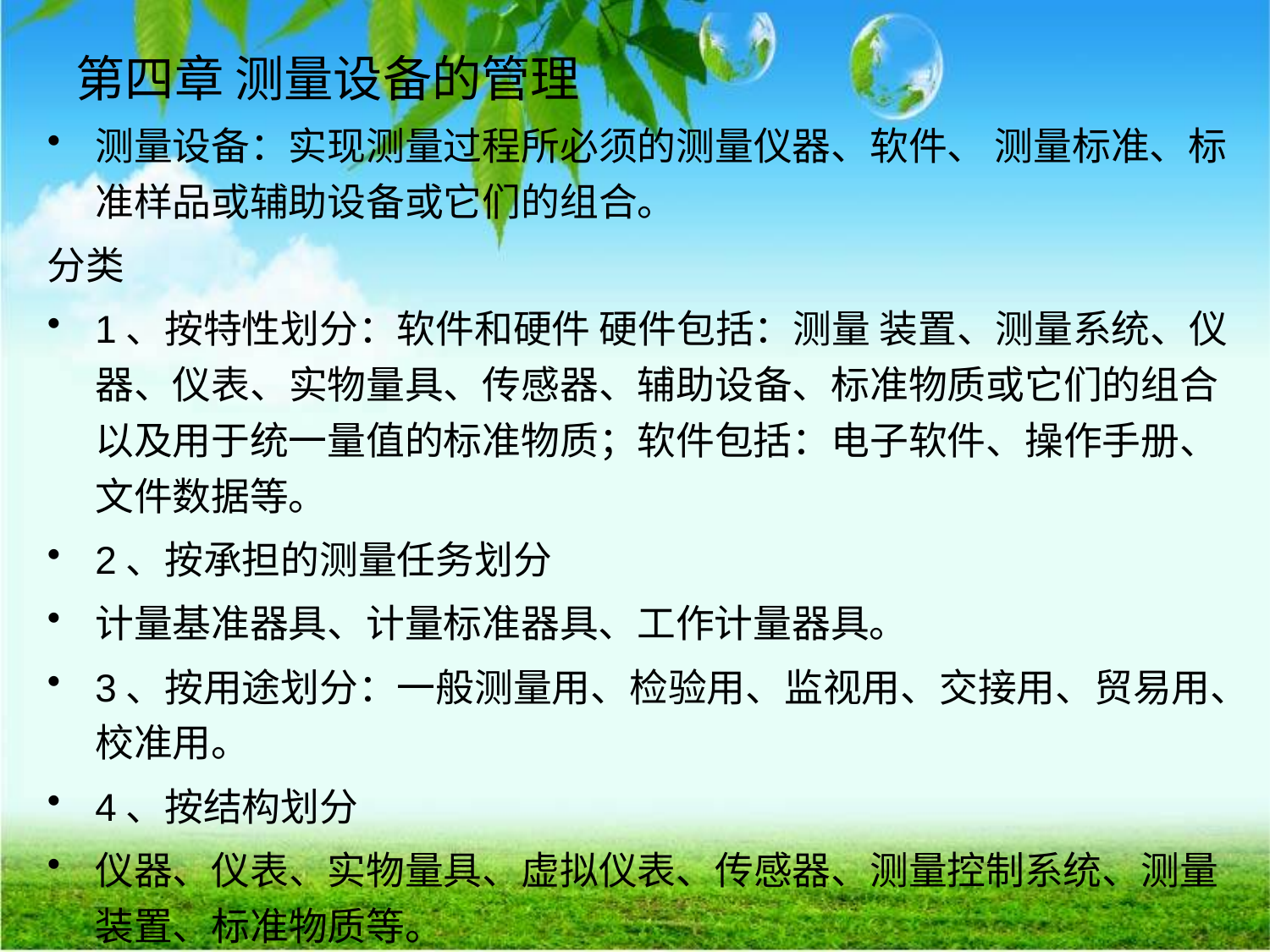

# 第四章 测量设备的管理
测量设备：实现测量过程所必须的测量仪器、软件、 测量标准、标准样品或辅助设备或它们的组合。
分类
1、按特性划分：软件和硬件 硬件包括：测量 装置、测量系统、仪器、仪表、实物量具、传感器、辅助设备、标准物质或它们的组合以及用于统一量值的标准物质；软件包括：电子软件、操作手册、文件数据等。
2、按承担的测量任务划分
计量基准器具、计量标准器具、工作计量器具。
3、按用途划分：一般测量用、检验用、监视用、交接用、贸易用、校准用。
4、按结构划分
仪器、仪表、实物量具、虚拟仪表、传感器、测量控制系统、测量装置、标准物质等。